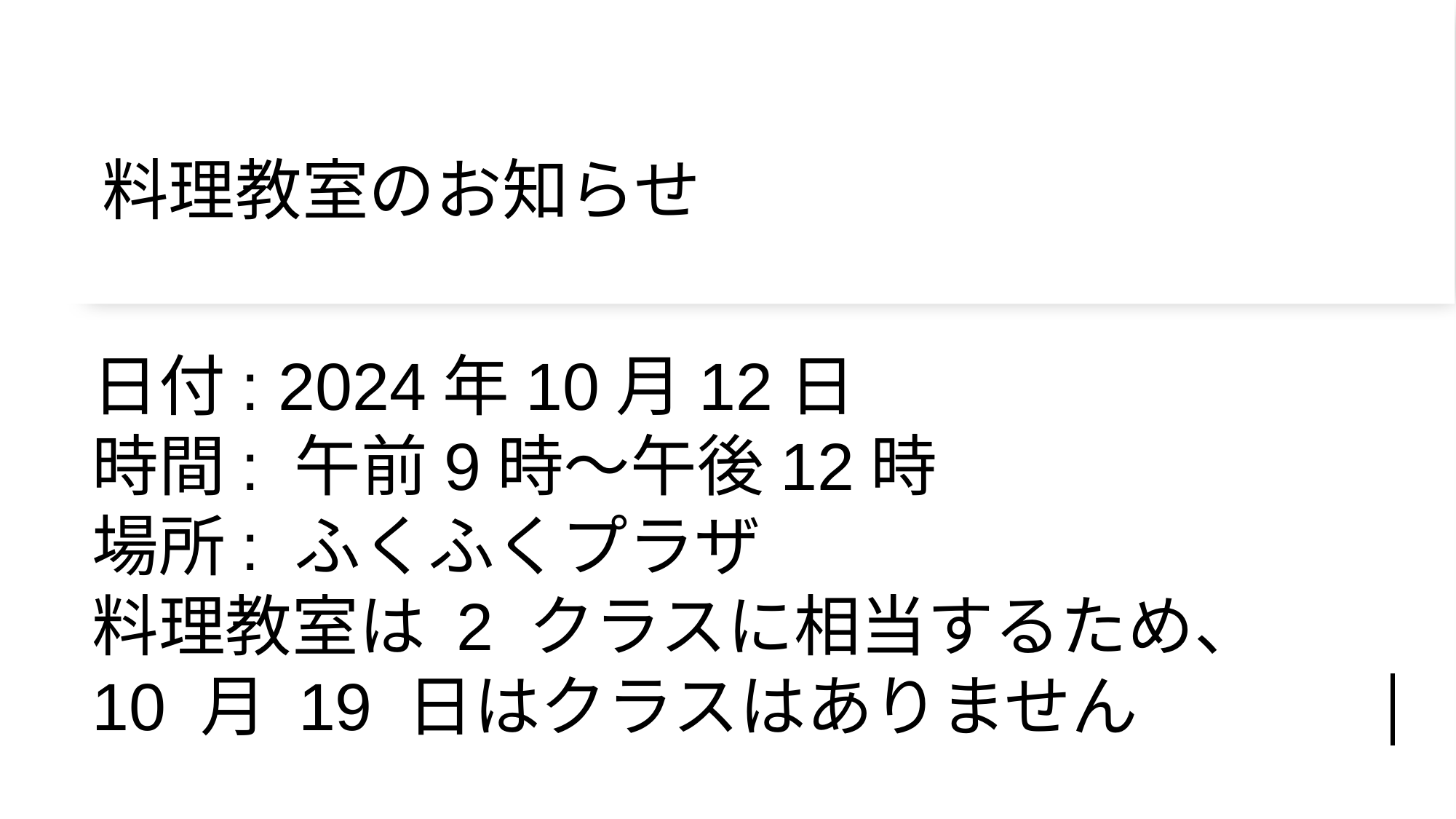

# 料理教室のお知らせ
日付: 2024年10月12日
時間: 午前9時～午後12時
場所: ふくふくプラザ
料理教室は 2 クラスに相当するため、
10 月 19 日はクラスはありません